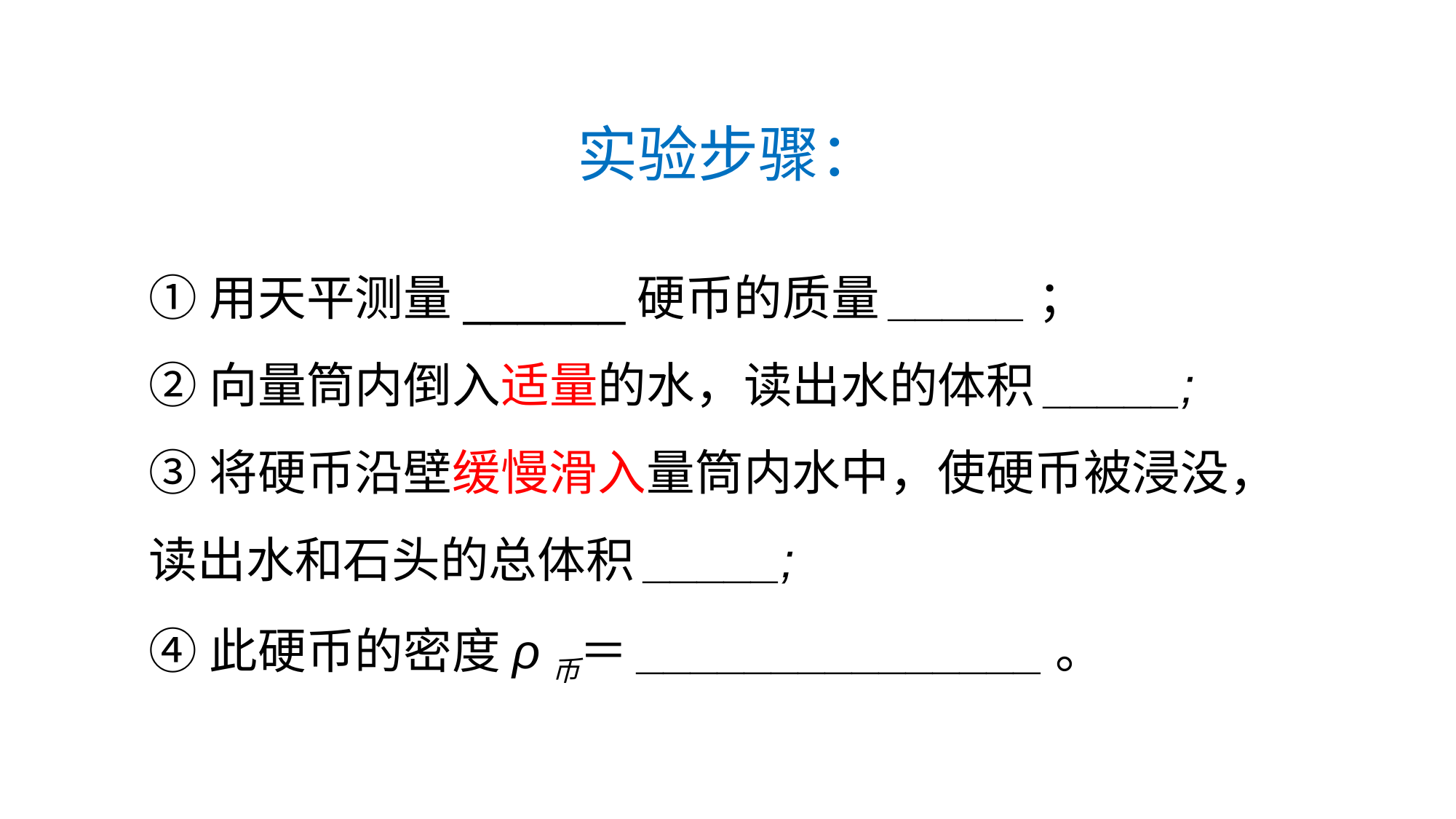

实验步骤：

①用天平测量______硬币的质量_____；
②向量筒内倒入适量的水，读出水的体积_____;
③将硬币沿壁缓慢滑入量筒内水中，使硬币被浸没，读出水和石头的总体积_____;
④此硬币的密度ρ币＝_______________。